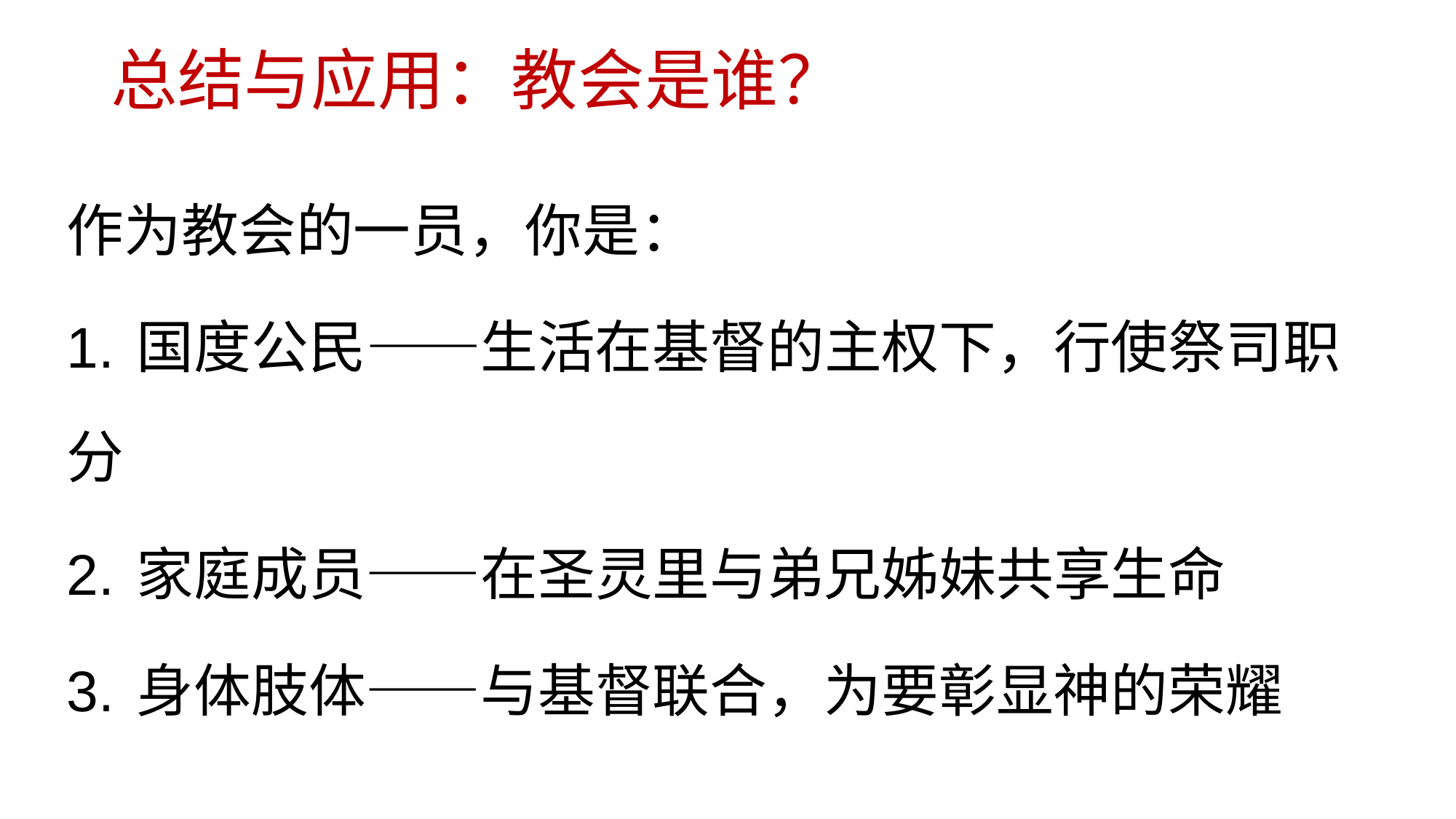

# 总结与应用：教会是谁？
作为教会的一员，你是：
1. 国度公民——生活在基督的主权下，行使祭司职分
2. 家庭成员——在圣灵里与弟兄姊妹共享生命
3. 身体肢体——与基督联合，为要彰显神的荣耀